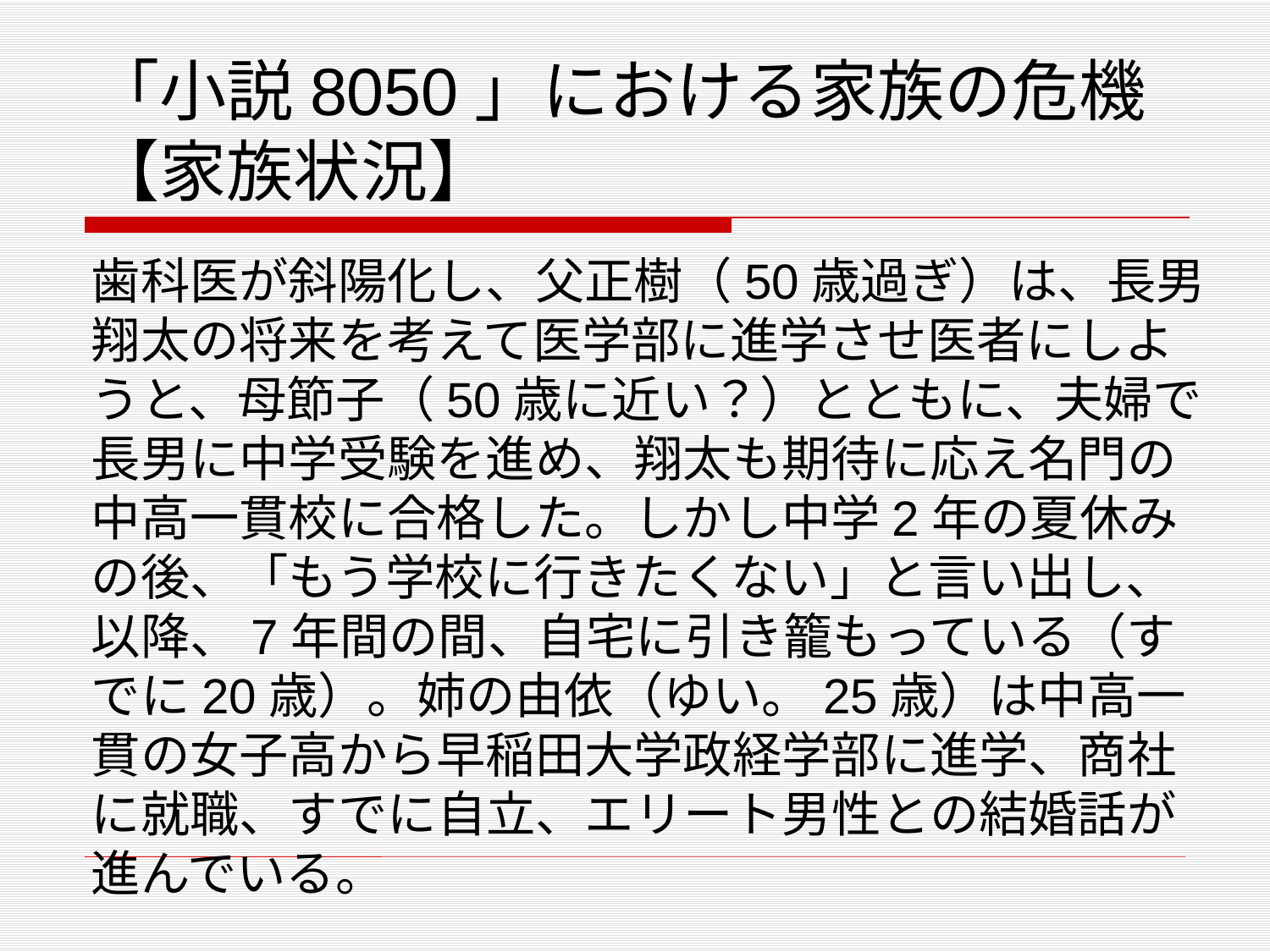

# 「小説8050」における家族の危機 【家族状況】
歯科医が斜陽化し、父正樹（50歳過ぎ）は、長男翔太の将来を考えて医学部に進学させ医者にしようと、母節子（50歳に近い？）とともに、夫婦で長男に中学受験を進め、翔太も期待に応え名門の中高一貫校に合格した。しかし中学2年の夏休みの後、「もう学校に行きたくない」と言い出し、以降、7年間の間、自宅に引き籠もっている（すでに20歳）。姉の由依（ゆい。25歳）は中高一貫の女子高から早稲田大学政経学部に進学、商社に就職、すでに自立、エリート男性との結婚話が進んでいる。